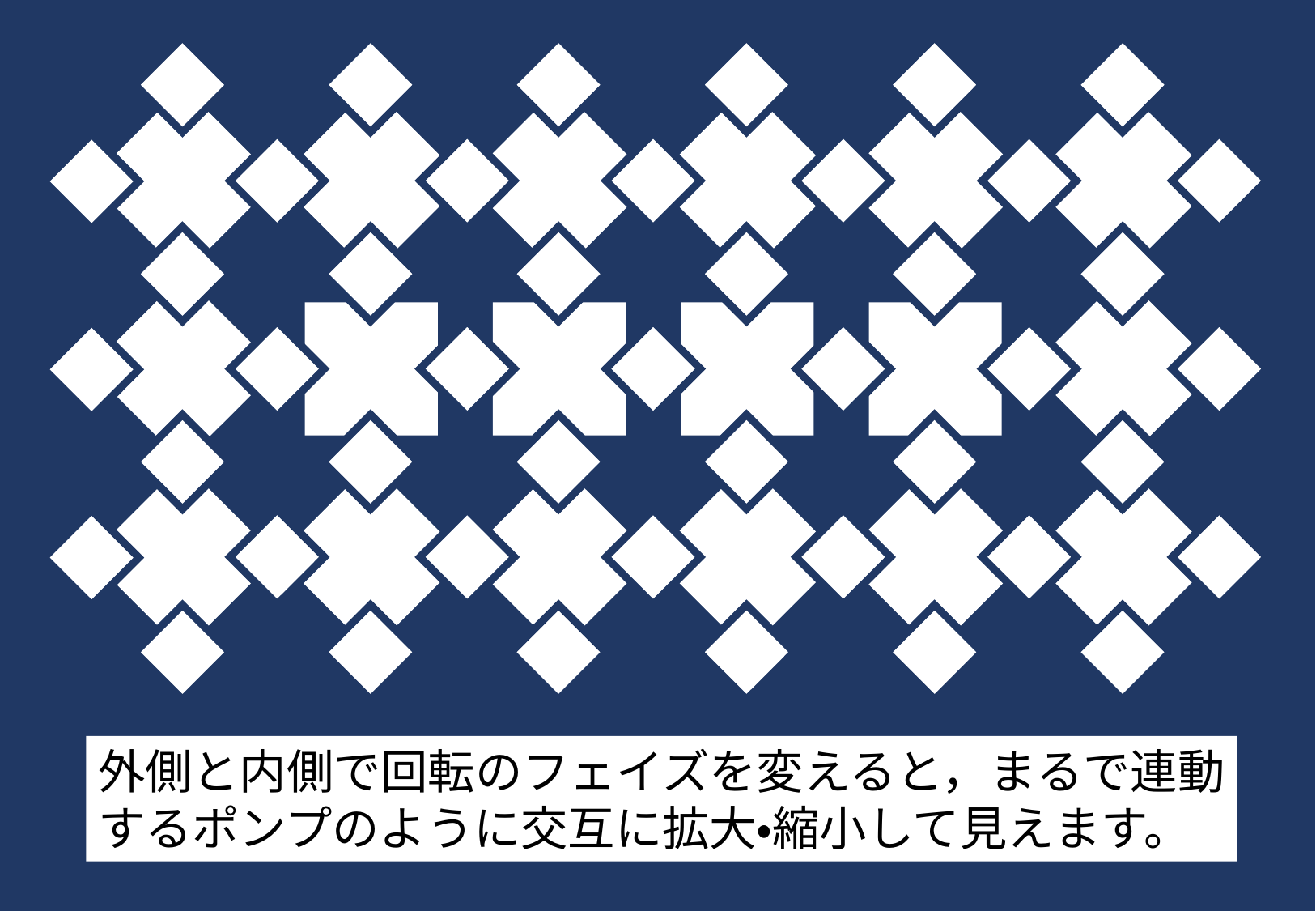

外側と内側で回転のフェイズを変えると，まるで連動
するポンプのように交互に拡大・縮小して見えます。